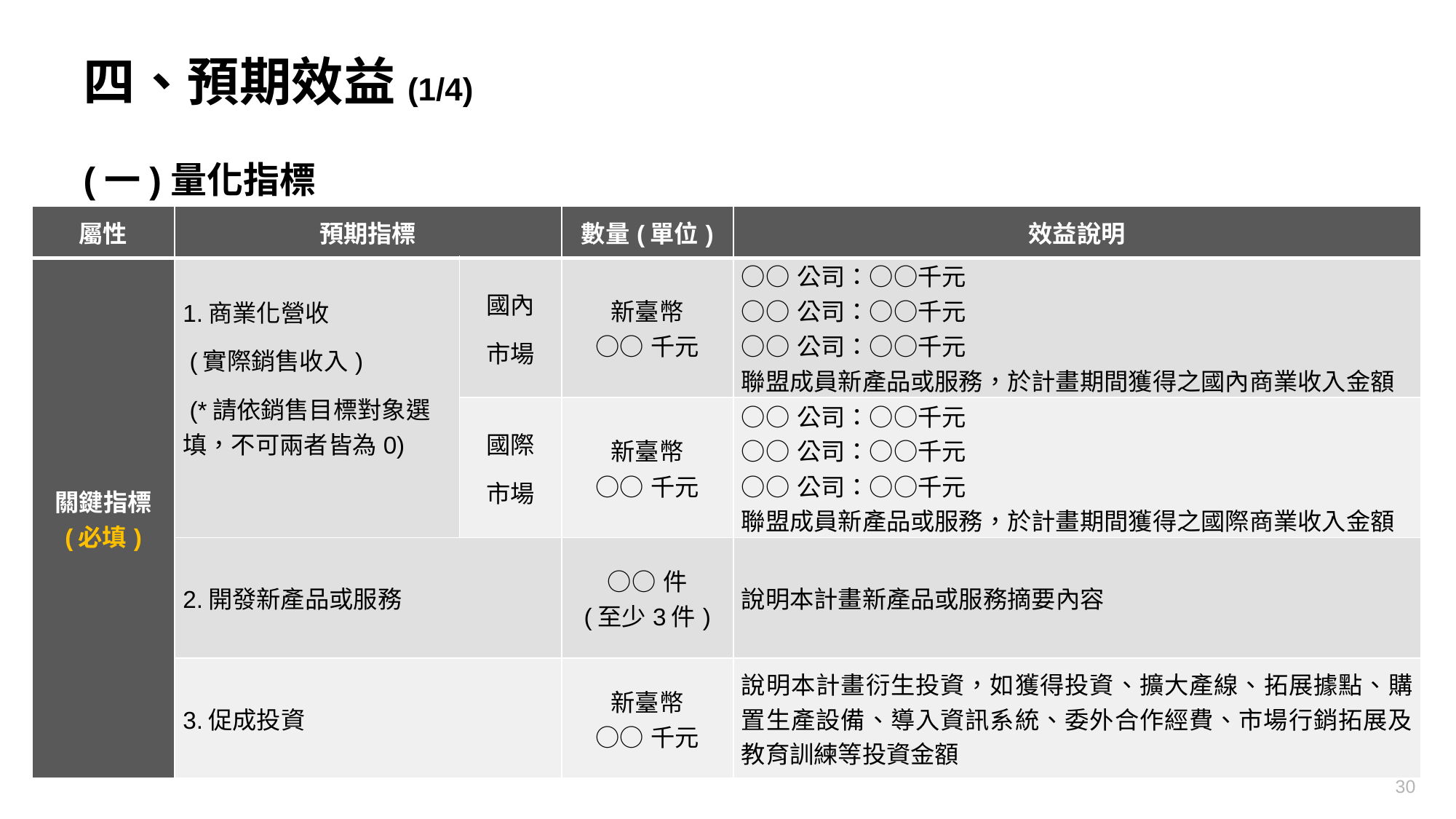

# 四、預期效益(1/4)
(一)量化指標
| 屬性 | 預期指標 |  | 數量(單位) | 效益說明 |
| --- | --- | --- | --- | --- |
| 關鍵指標 (必填) | 1.商業化營收 (實際銷售收入) (\*請依銷售目標對象選填，不可兩者皆為0) | 國內 市場 | 新臺幣 ○○千元 | ○○公司：○○千元 ○○公司：○○千元 ○○公司：○○千元 聯盟成員新產品或服務，於計畫期間獲得之國內商業收入金額 |
|  |  | 國際 市場 | 新臺幣 ○○千元 | ○○公司：○○千元 ○○公司：○○千元 ○○公司：○○千元 聯盟成員新產品或服務，於計畫期間獲得之國際商業收入金額 |
|  | 2.開發新產品或服務 |  | ○○件 (至少3件) | 說明本計畫新產品或服務摘要內容 |
|  | 3.促成投資 |  | 新臺幣 ○○千元 | 說明本計畫衍生投資，如獲得投資、擴大產線、拓展據點、購置生產設備、導入資訊系統、委外合作經費、市場行銷拓展及教育訓練等投資金額 |
30